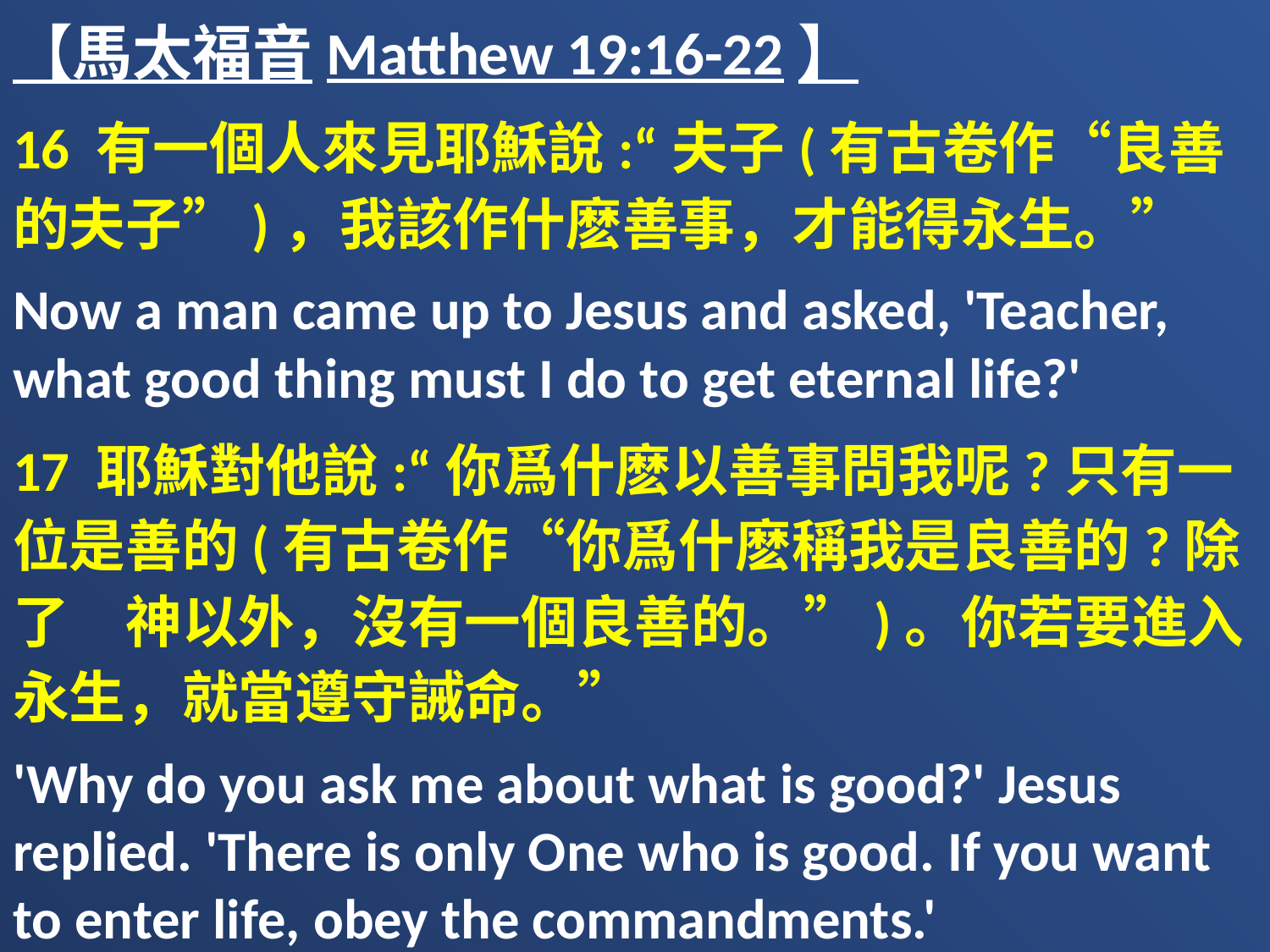

【馬太福音Matthew 19:16-22】
16 有一個人來見耶穌說:“夫子(有古卷作“良善的夫子”)，我該作什麽善事，才能得永生。”
Now a man came up to Jesus and asked, 'Teacher, what good thing must I do to get eternal life?'
17 耶穌對他說:“你爲什麽以善事問我呢?只有一位是善的(有古卷作“你爲什麽稱我是良善的?除了　神以外，沒有一個良善的。”)。你若要進入永生，就當遵守誡命。”
'Why do you ask me about what is good?' Jesus replied. 'There is only One who is good. If you want to enter life, obey the commandments.'